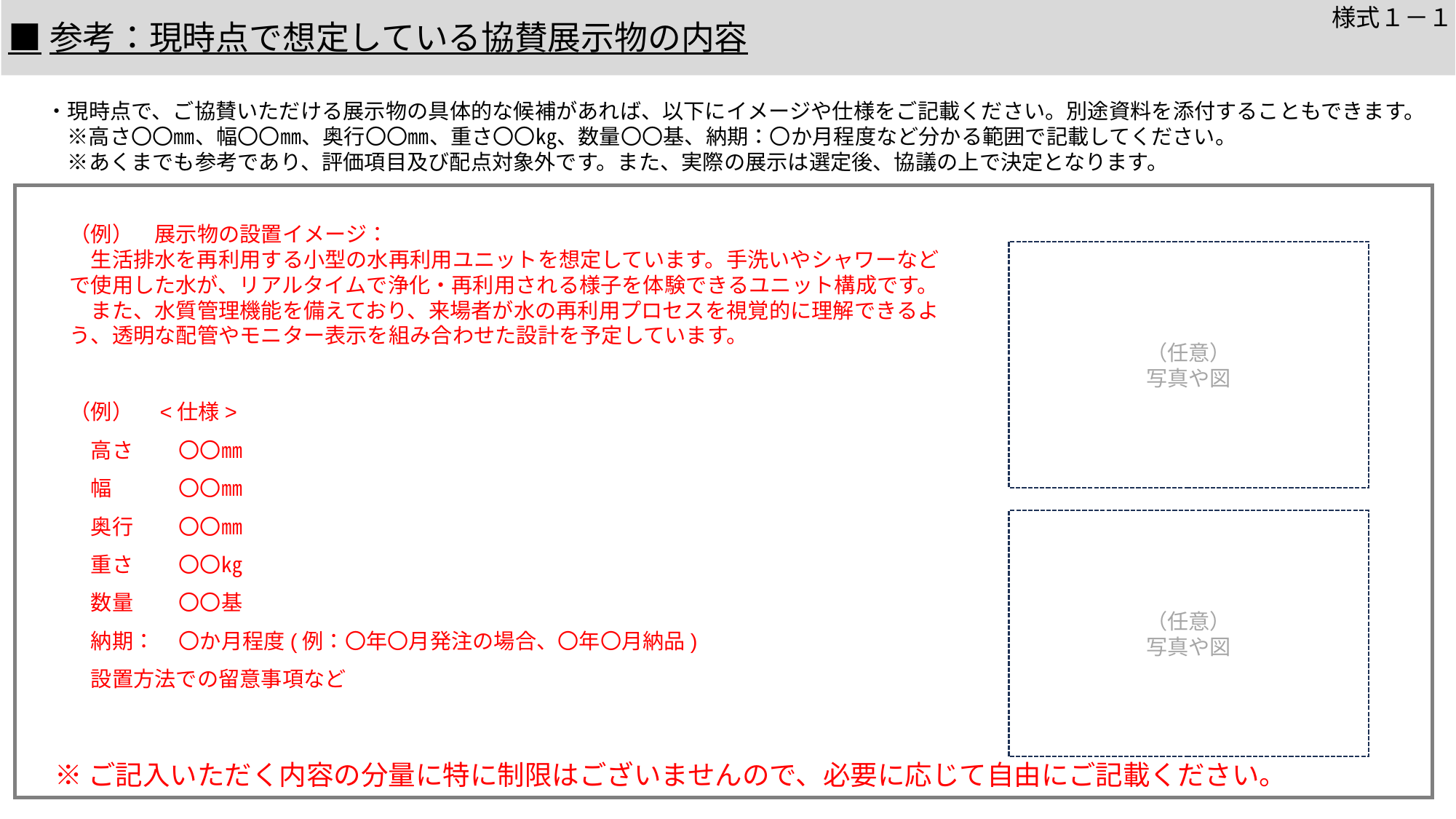

様式１－１

■参考：現時点で想定している協賛展示物の内容
・現時点で、ご協賛いただける展示物の具体的な候補があれば、以下にイメージや仕様をご記載ください。別途資料を添付することもできます。
　※高さ〇〇㎜、幅〇〇㎜、奥行〇〇㎜、重さ〇〇㎏、数量〇〇基、納期：〇か月程度など分かる範囲で記載してください。
　※あくまでも参考であり、評価項目及び配点対象外です。また、実際の展示は選定後、協議の上で決定となります。

（例）　展示物の設置イメージ：
　生活排水を再利用する小型の水再利用ユニットを想定しています。手洗いやシャワーなどで使用した水が、リアルタイムで浄化・再利用される様子を体験できるユニット構成です。
　また、水質管理機能を備えており、来場者が水の再利用プロセスを視覚的に理解できるよう、透明な配管やモニター表示を組み合わせた設計を予定しています。

（例）　<仕様>
　高さ	〇〇㎜
　幅	〇〇㎜
　奥行	〇〇㎜
　重さ	〇〇㎏
　数量	〇〇基
　納期：	〇か月程度(例：〇年〇月発注の場合、〇年〇月納品)
　設置方法での留意事項など
（任意）
写真や図
（任意）
写真や図
※ご記入いただく内容の分量に特に制限はございませんので、必要に応じて自由にご記載ください。